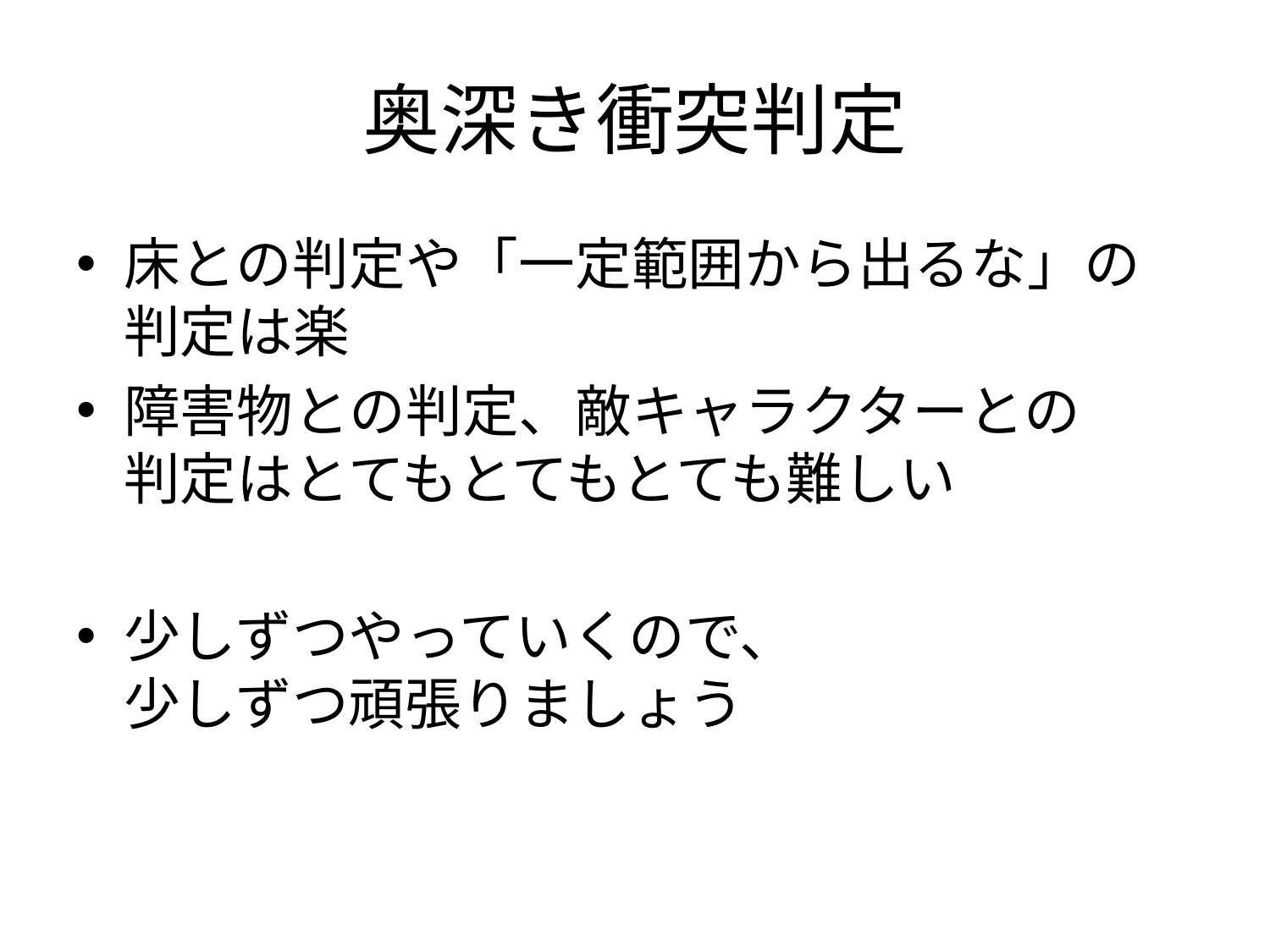

# 奥深き衝突判定
床との判定や「一定範囲から出るな」の判定は楽
障害物との判定、敵キャラクターとの
判定はとてもとてもとても難しい

少しずつやっていくので、
少しずつ頑張りましょう